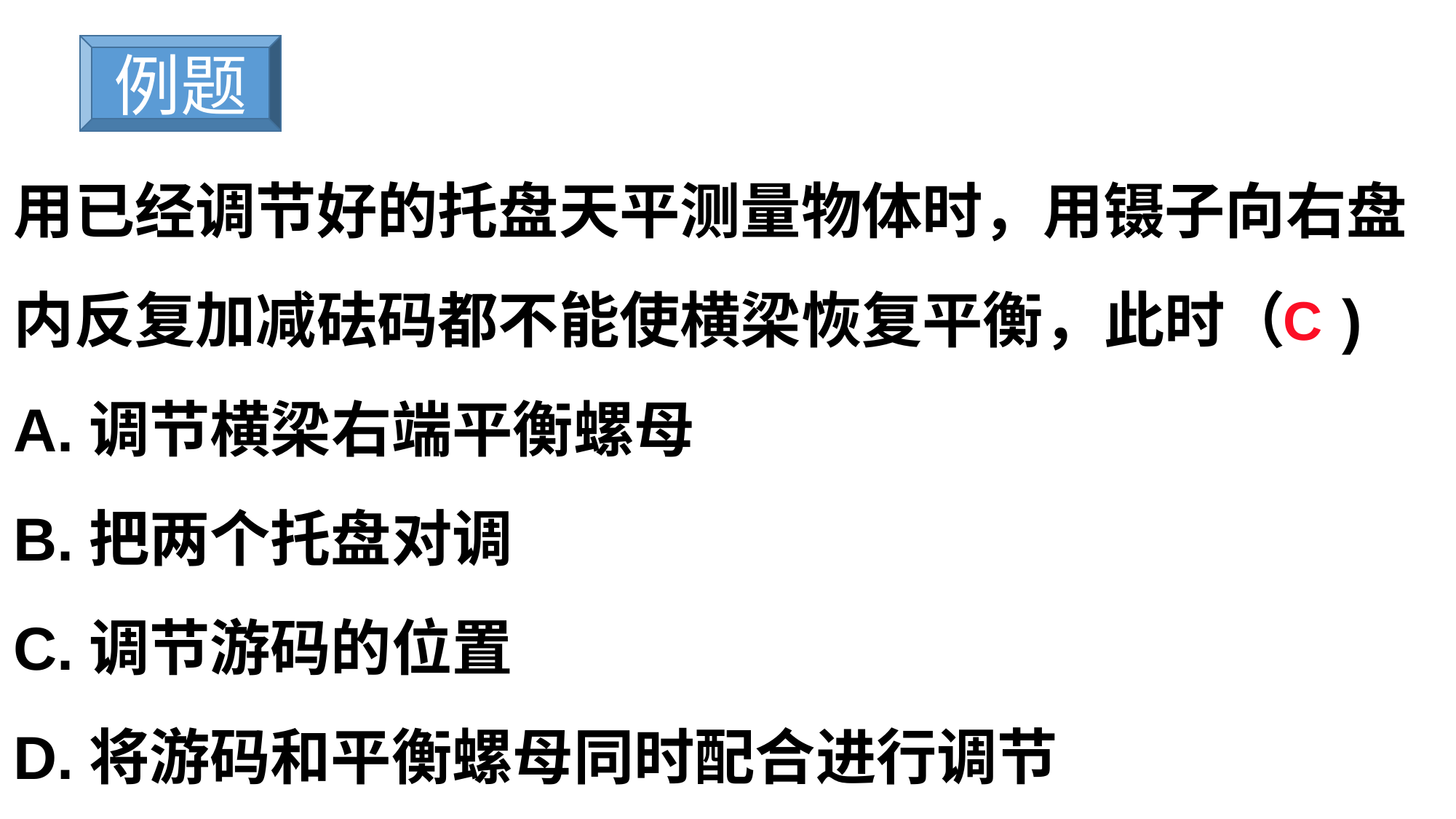

例题
用已经调节好的托盘天平测量物体时，用镊子向右盘内反复加减砝码都不能使横梁恢复平衡，此时（   )
A.调节横梁右端平衡螺母
B.把两个托盘对调
C.调节游码的位置
D.将游码和平衡螺母同时配合进行调节
C